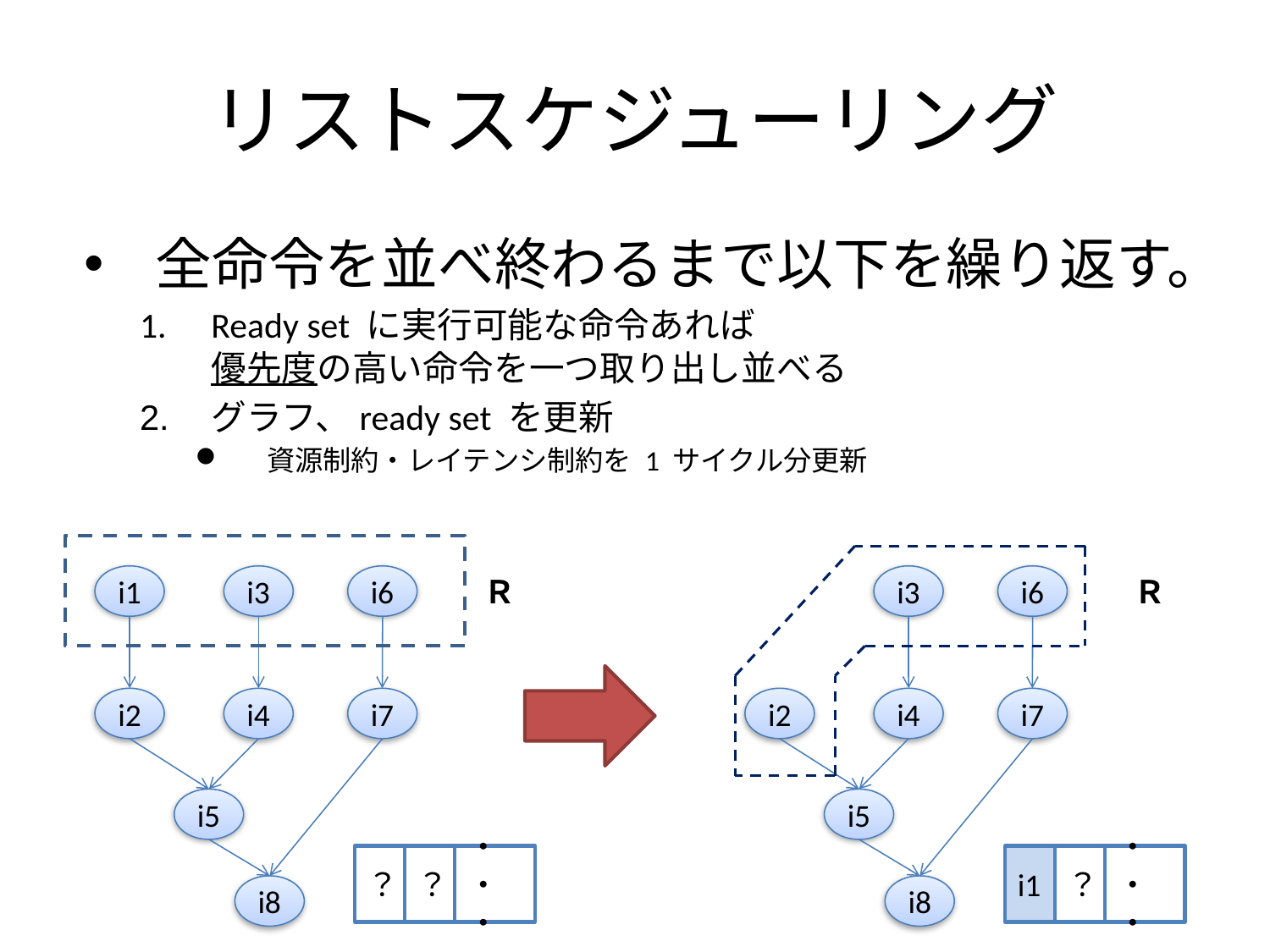

# リストスケジューリング
全命令を並べ終わるまで以下を繰り返す。
Ready set に実行可能な命令あれば
優先度の高い命令を一つ取り出し並べる
グラフ、ready set を更新
資源制約・レイテンシ制約を 1 サイクル分更新

Ｒ
Ｒ
i1
i3
i6
i2
i4
i7
i5
i8
i3
i6

i2
i4
i7
i5
？
？
・・・
i1
？
・・・
i8